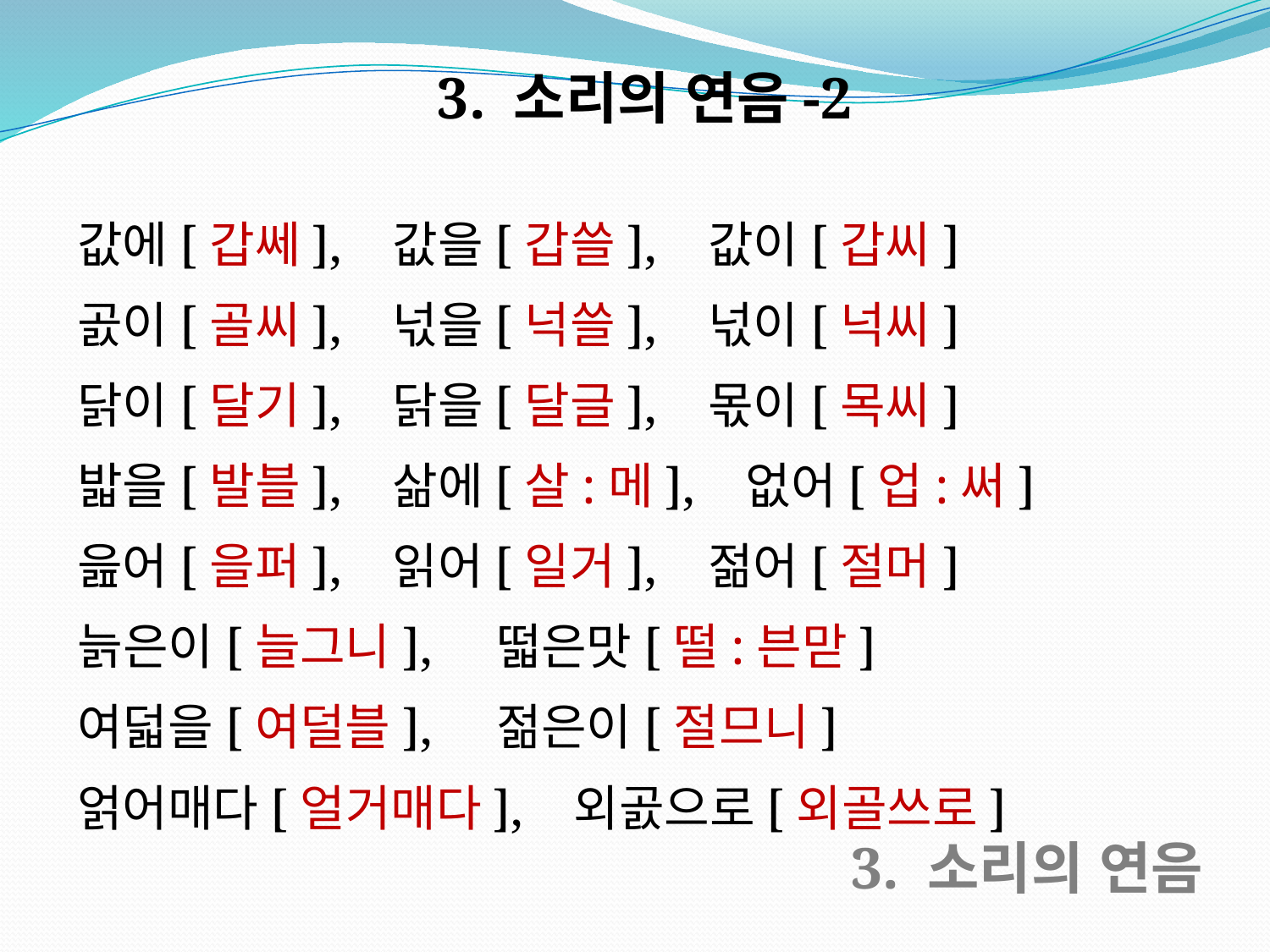

3. 소리의 연음-2
값에[갑쎄],   값을[갑쓸],   값이[갑씨]
곬이[골씨],   넋을[넉쓸],   넋이[넉씨]
닭이[달기],   닭을[달글],   몫이[목씨]
밟을[발블],   삶에[살:메],   없어[업:써]
읊어[을퍼],   읽어[일거],   젊어[절머]
늙은이[늘그니],    떫은맛[떨:븐맏]
여덟을[여덜블],    젊은이[절므니]
얽어매다[얼거매다],   외곬으로[외골쓰로]

3. 소리의 연음